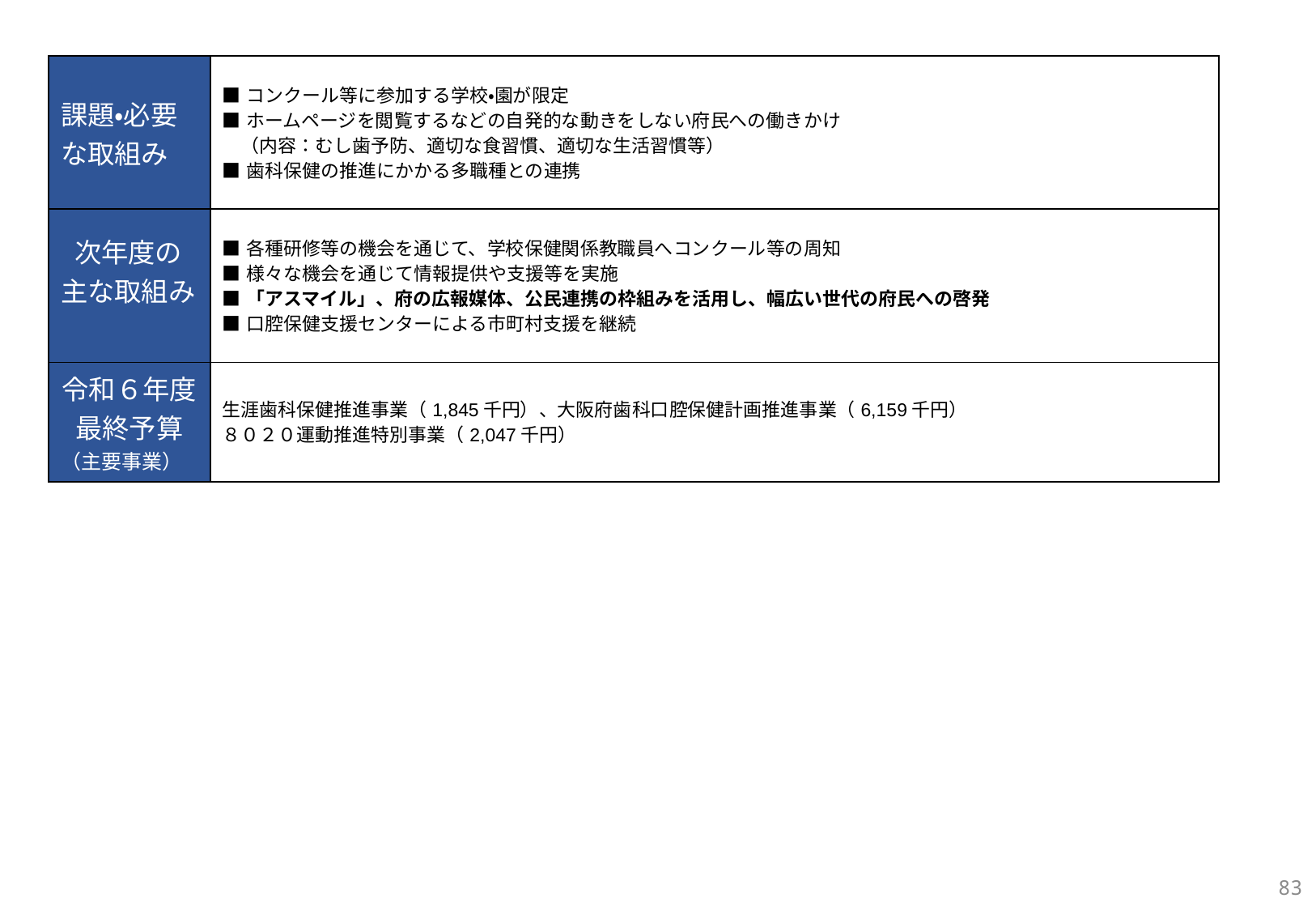

| 課題・必要な取組み | ■コンクール等に参加する学校・園が限定 ■ホームページを閲覧するなどの自発的な動きをしない府民への働きかけ 　（内容：むし歯予防、適切な食習慣、適切な生活習慣等） ■歯科保健の推進にかかる多職種との連携 |
| --- | --- |
| 次年度の主な取組み | ■各種研修等の機会を通じて、学校保健関係教職員へコンクール等の周知 ■様々な機会を通じて情報提供や支援等を実施 ■「アスマイル」、府の広報媒体、公民連携の枠組みを活用し、幅広い世代の府民への啓発 ■口腔保健支援センターによる市町村支援を継続 |
| 令和６年度最終予算 （主要事業） | 生涯歯科保健推進事業（1,845千円）、大阪府歯科口腔保健計画推進事業（6,159千円） ８０２０運動推進特別事業（2,047千円） |
83